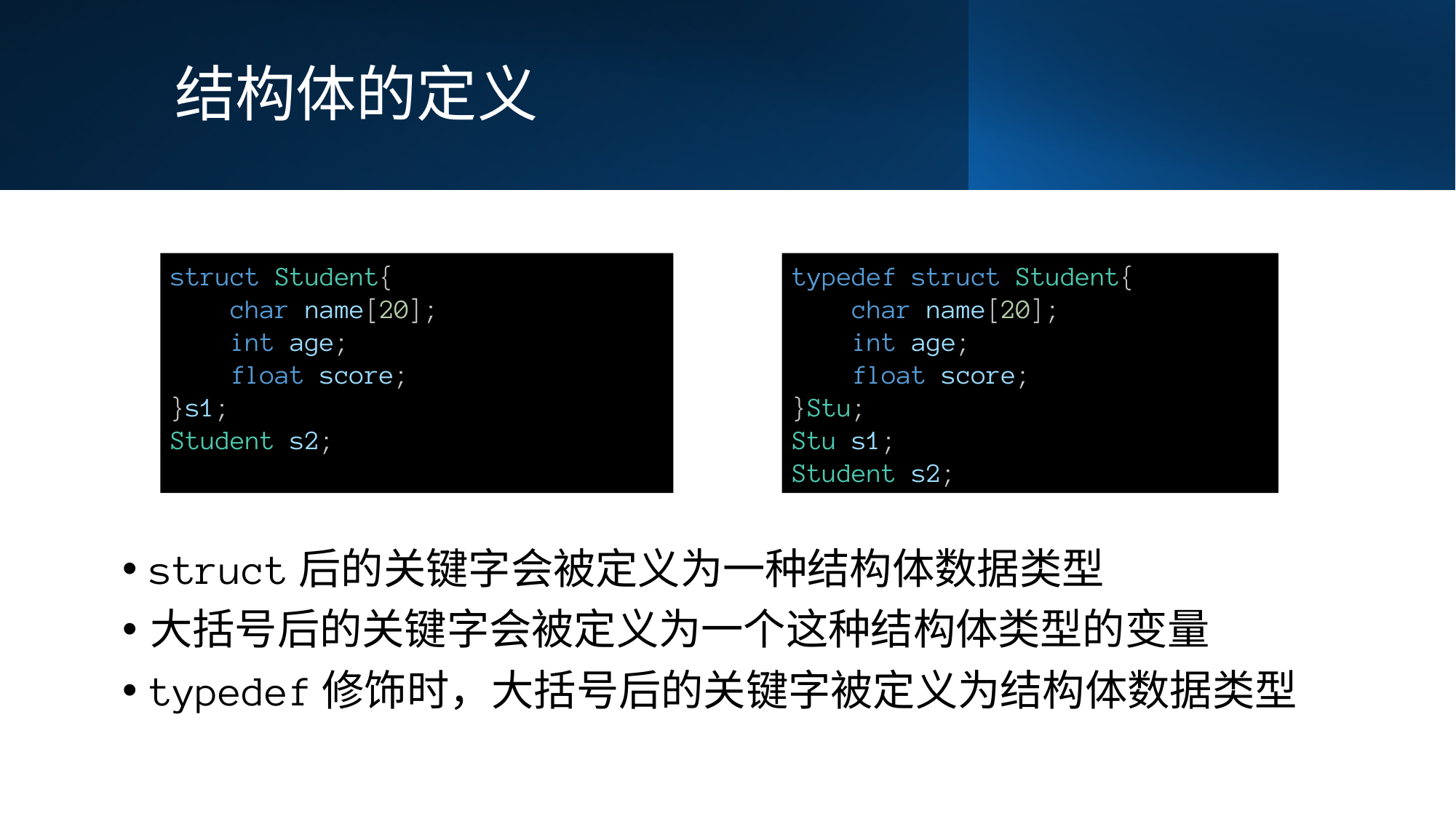

结构体的定义
struct Student{
    char name[20];
    int age;
    float score;
}s1;
Student s2;

typedef struct Student{
    char name[20];
    int age;
    float score;
}Stu;
Stu s1;
Student s2;
struct后的关键字会被定义为一种结构体数据类型
大括号后的关键字会被定义为一个这种结构体类型的变量
typedef修饰时，大括号后的关键字被定义为结构体数据类型